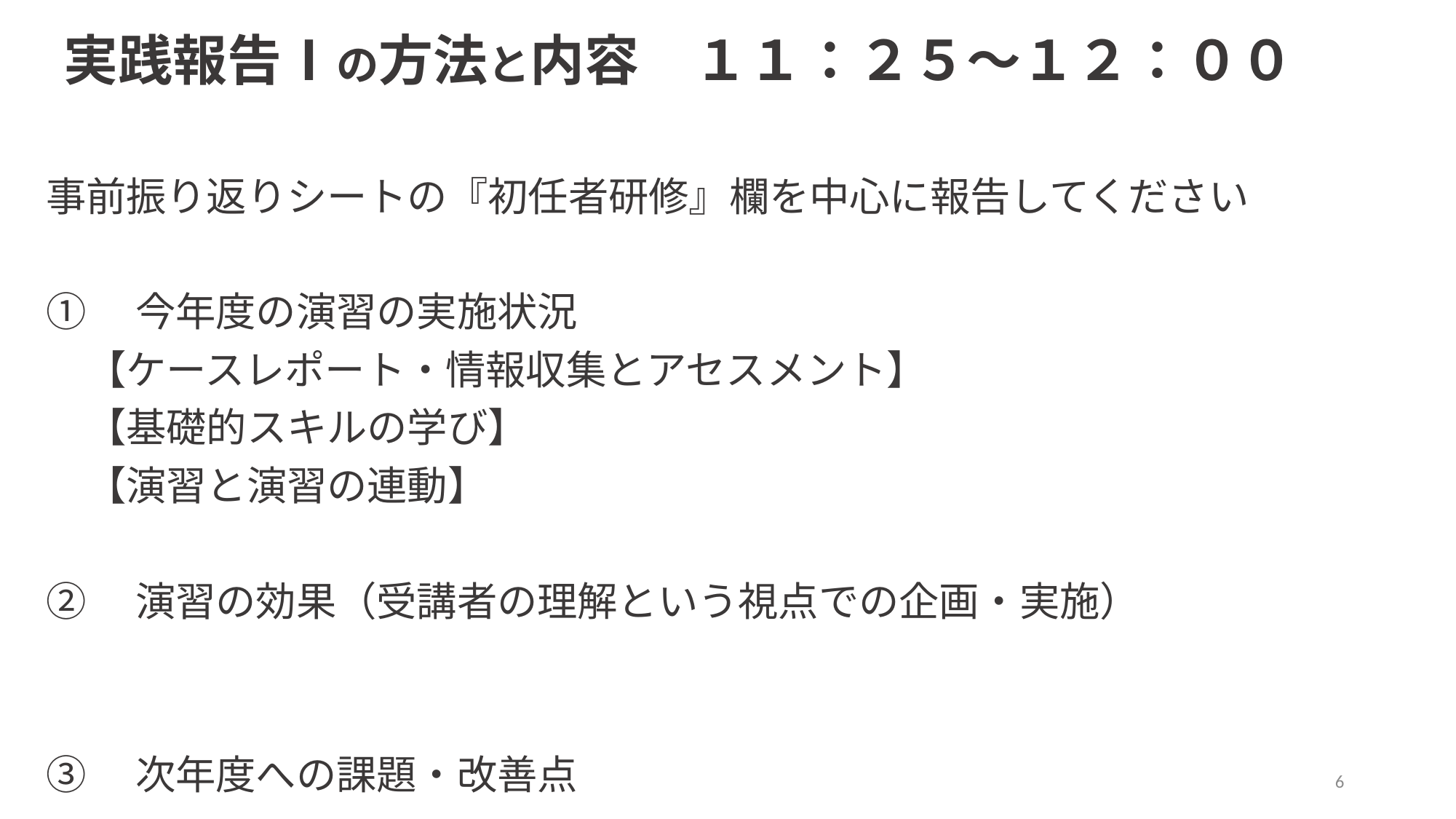

実践報告Ⅰの方法と内容　１１：２５～１２：００
事前振り返りシートの『初任者研修』欄を中心に報告してください

①　今年度の演習の実施状況
　【ケースレポート・情報収集とアセスメント】
　【基礎的スキルの学び】
　【演習と演習の連動】

②　演習の効果（受講者の理解という視点での企画・実施）

③　次年度への課題・改善点
6